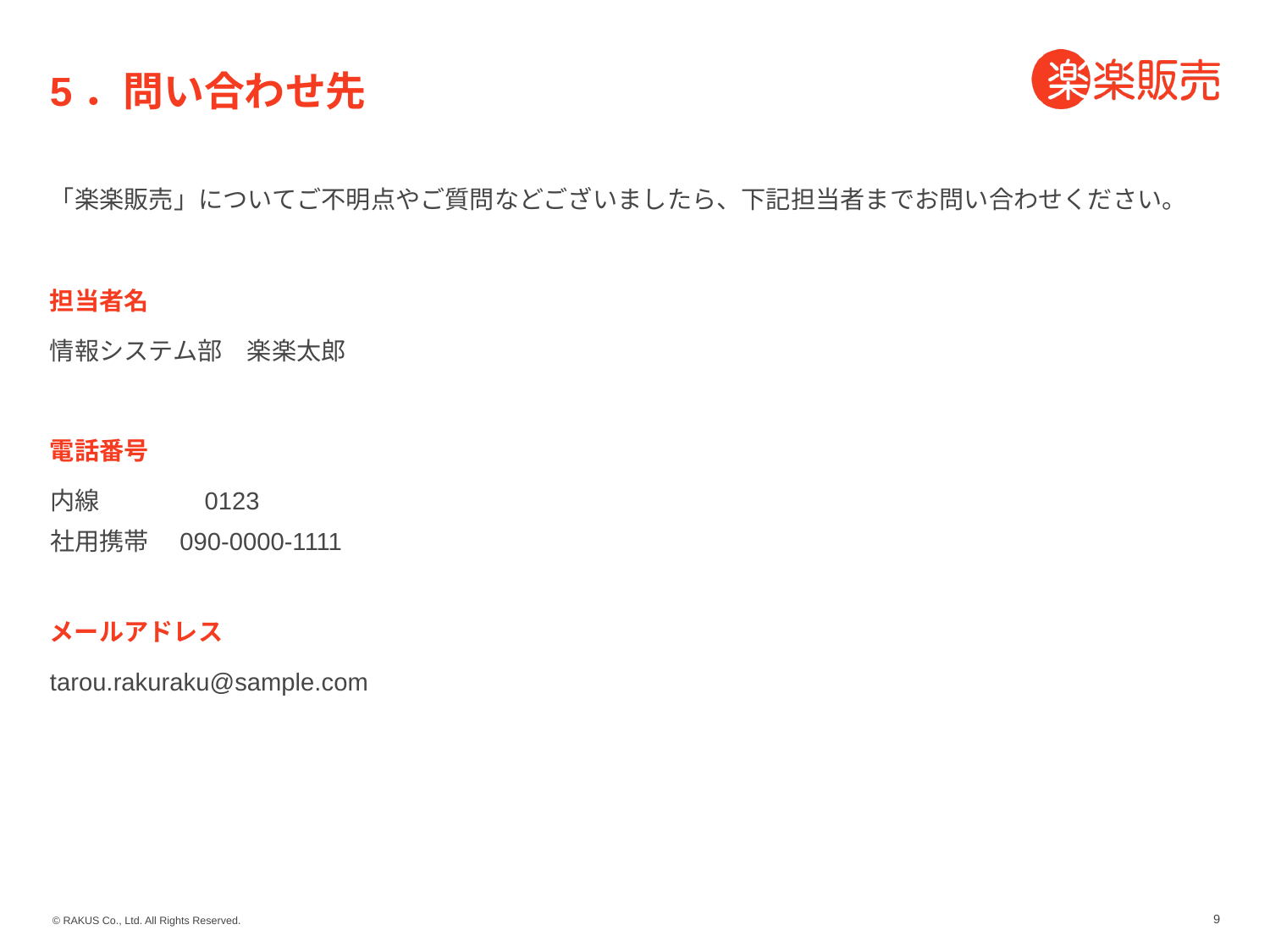

# 5．問い合わせ先
「楽楽販売」についてご不明点やご質問などございましたら、下記担当者までお問い合わせください。
担当者名
情報システム部　楽楽太郎
電話番号
内線　　　　0123
社用携帯　090-0000-1111
メールアドレス
tarou.rakuraku@sample.com
9